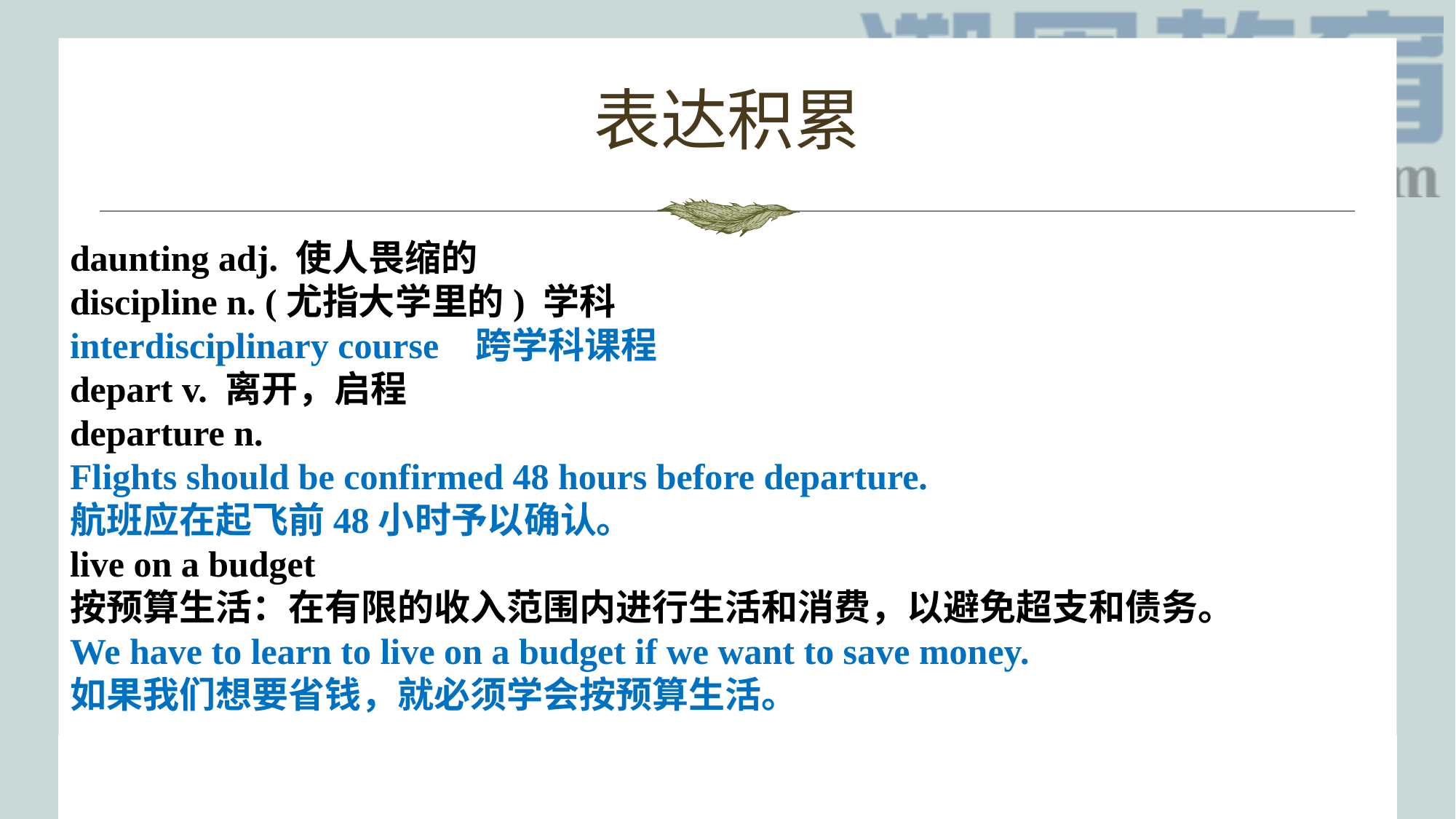

# 表达积累
daunting adj. 使人畏缩的
discipline n. (尤指大学里的) 学科
interdisciplinary course   跨学科课程
depart v. 离开，启程
departure n.
Flights should be confirmed 48 hours before departure.
航班应在起飞前48小时予以确认。
live on a budget
按预算生活：在有限的收入范围内进行生活和消费，以避免超支和债务。
We have to learn to live on a budget if we want to save money.
如果我们想要省钱，就必须学会按预算生活。